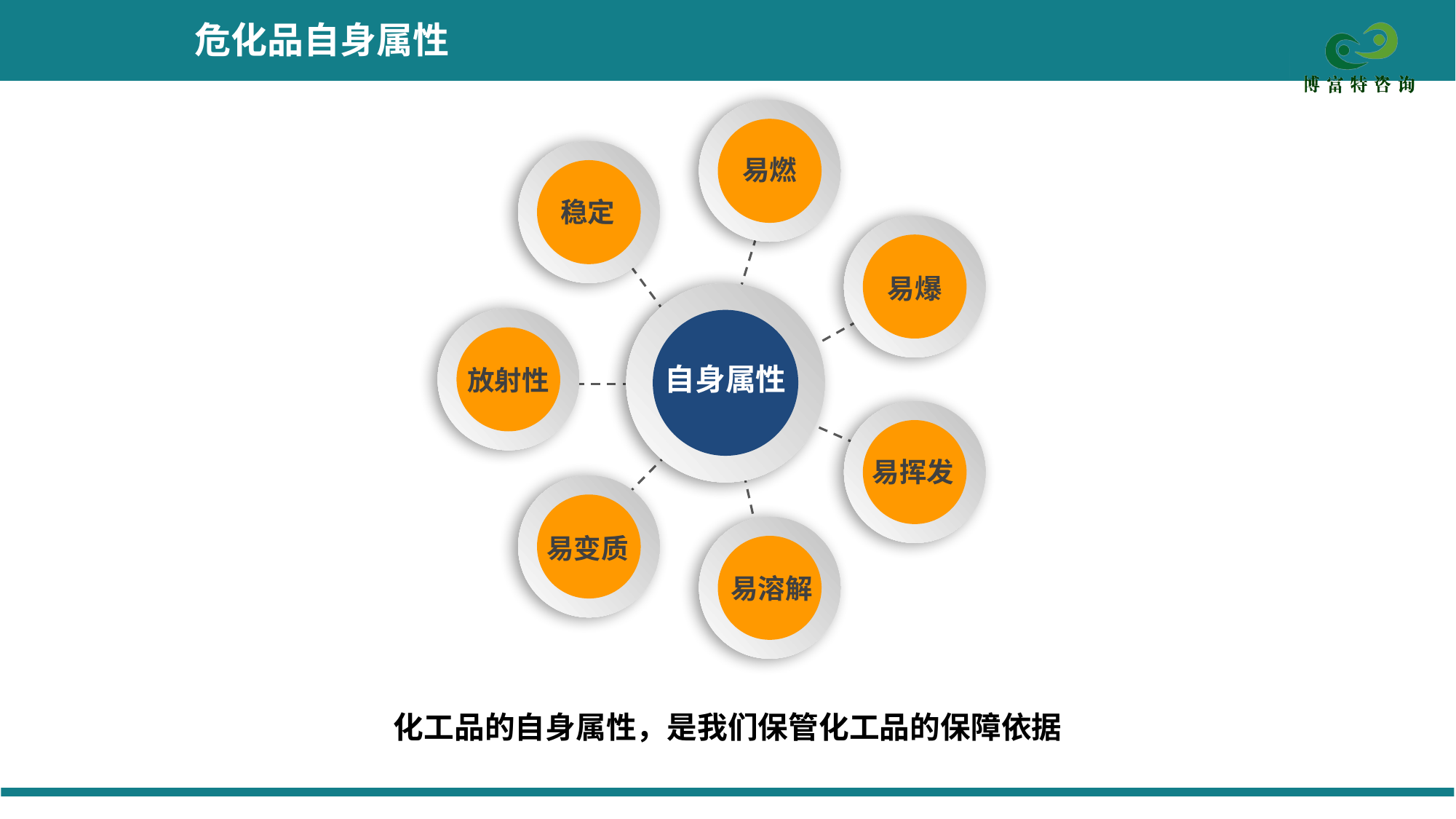

危化品自身属性

易燃
稳定

易爆

自身属性
放射性

易挥发

易变质
易溶解
化工品的自身属性，是我们保管化工品的保障依据